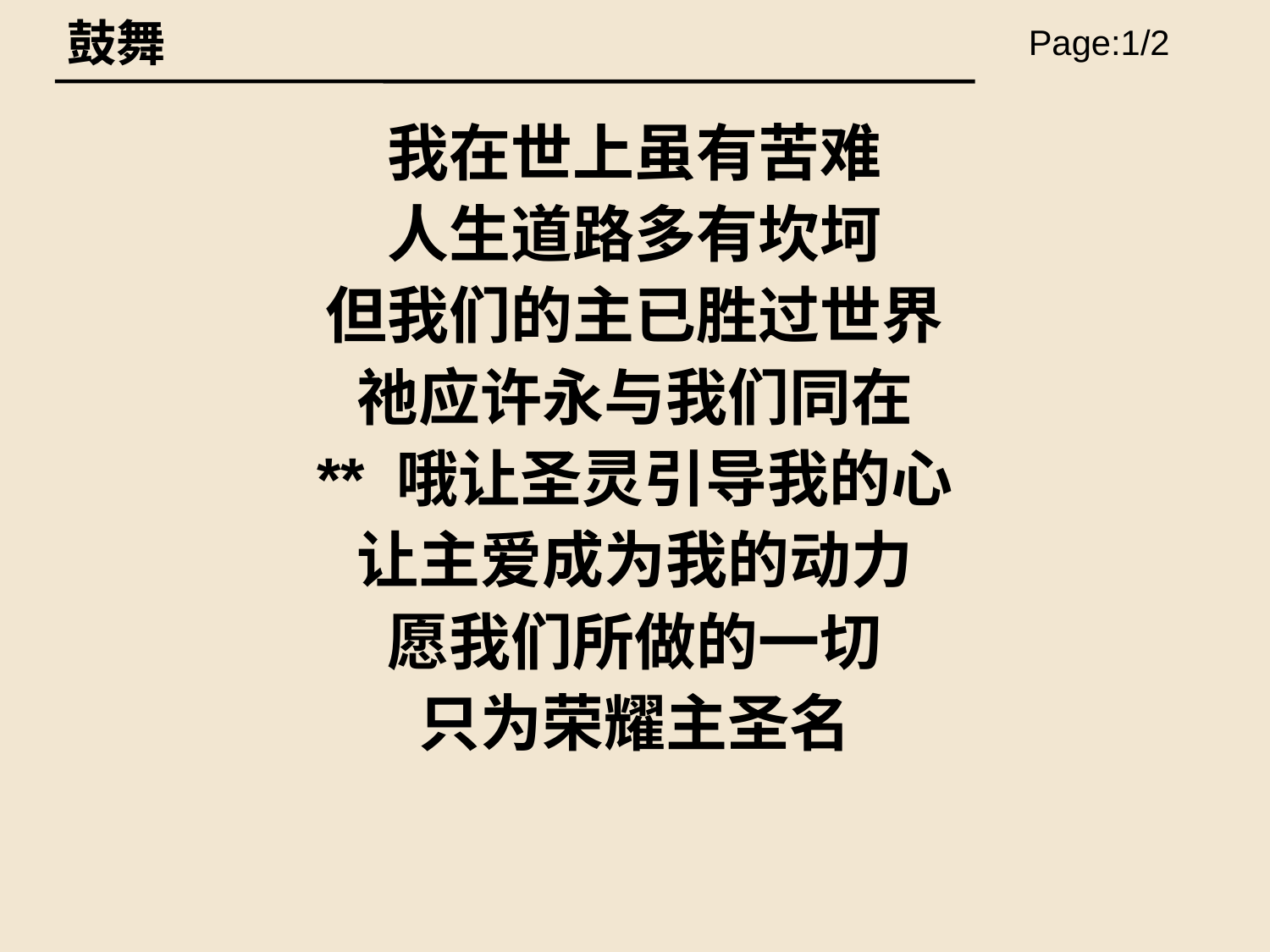

鼓舞
Page:1/2

我在世上虽有苦难
人生道路多有坎坷
但我们的主已胜过世界
祂应许永与我们同在
** 哦让圣灵引导我的心
让主爱成为我的动力
愿我们所做的一切
只为荣耀主圣名